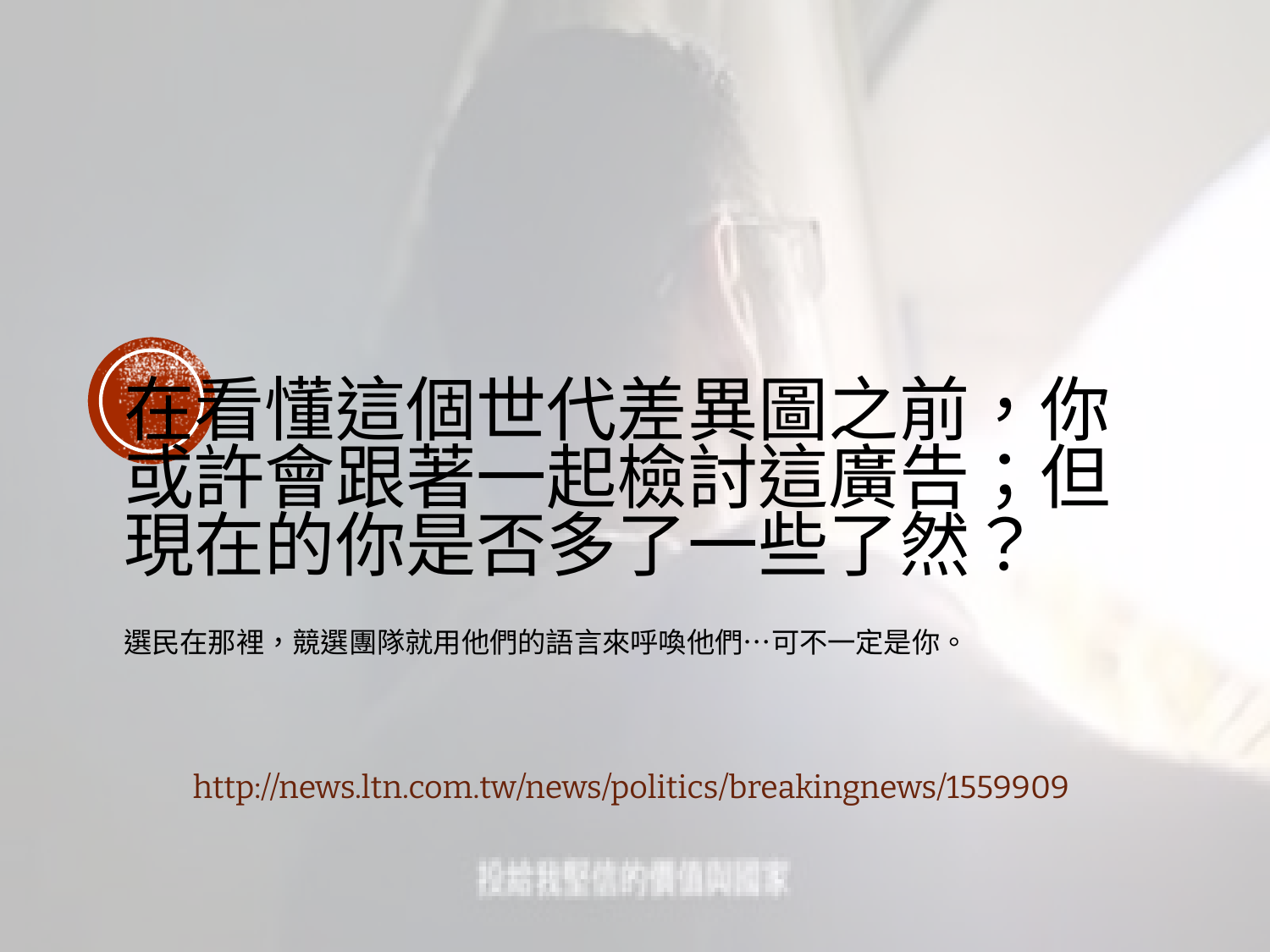

# 在看懂這個世代差異圖之前，你或許會跟著一起檢討這廣告；但現在的你是否多了一些了然？ 選民在那裡，競選團隊就用他們的語言來呼喚他們…可不一定是你。
http://news.ltn.com.tw/news/politics/breakingnews/1559909